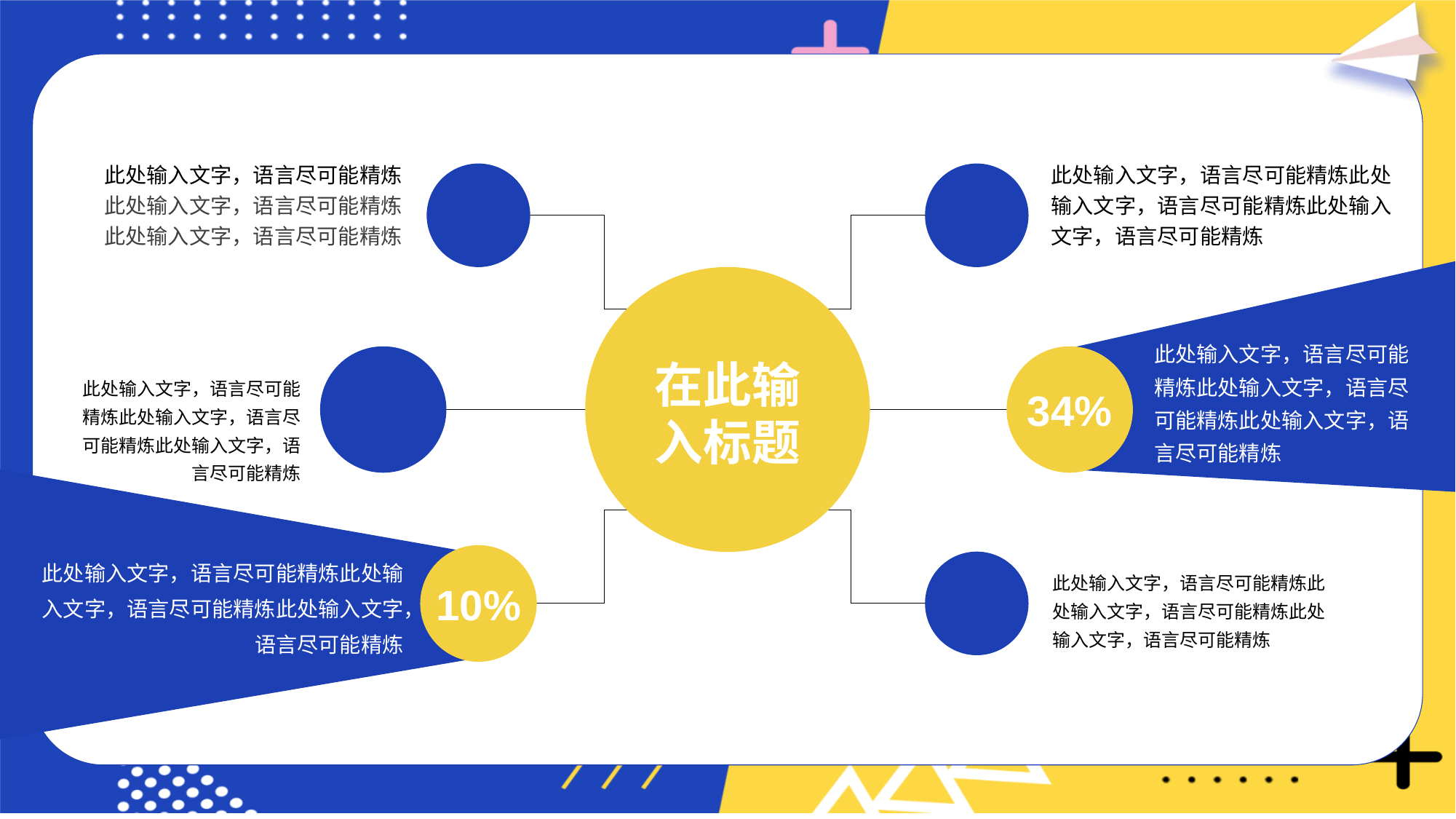

此处输入文字，语言尽可能精炼此处输入文字，语言尽可能精炼此处输入文字，语言尽可能精炼

此处输入文字，语言尽可能精炼此处输入文字，语言尽可能精炼此处输入文字，语言尽可能精炼

21%
11%

在此输入标题
此处输入文字，语言尽可能精炼此处输入文字，语言尽可能精炼此处输入文字，语言尽可能精炼
23%
34%
此处输入文字，语言尽可能精炼此处输入文字，语言尽可能精炼此处输入文字，语言尽可能精炼

此处输入文字，语言尽可能精炼此处输入文字，语言尽可能精炼此处输入文字，语言尽可能精炼
10%
6%
此处输入文字，语言尽可能精炼此处输入文字，语言尽可能精炼此处输入文字，语言尽可能精炼